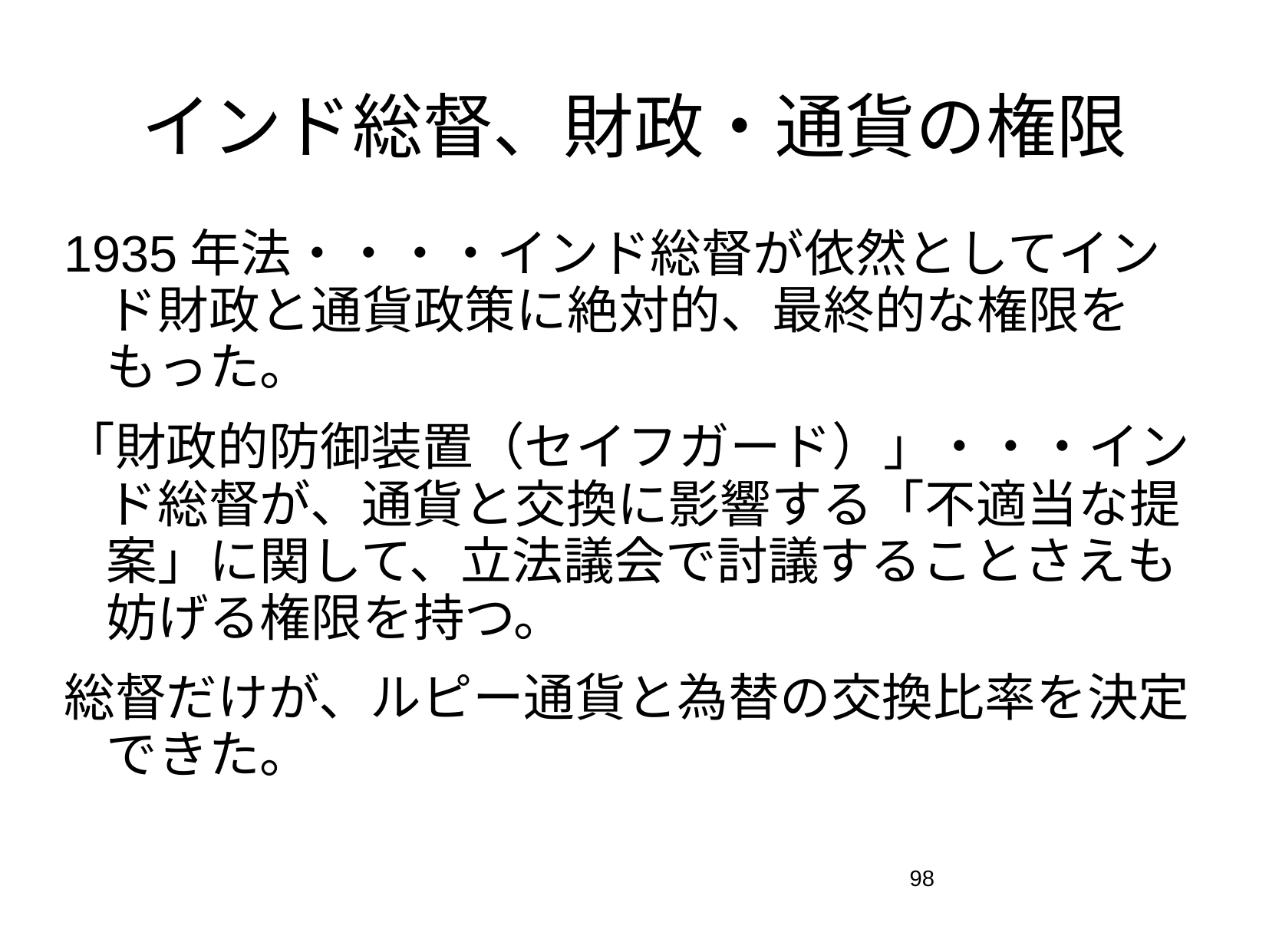

# インド総督、財政・通貨の権限
1935年法・・・・インド総督が依然としてインド財政と通貨政策に絶対的、最終的な権限をもった。
「財政的防御装置（セイフガード）」・・・インド総督が、通貨と交換に影響する「不適当な提案」に関して、立法議会で討議することさえも妨げる権限を持つ。
総督だけが、ルピー通貨と為替の交換比率を決定できた。

98